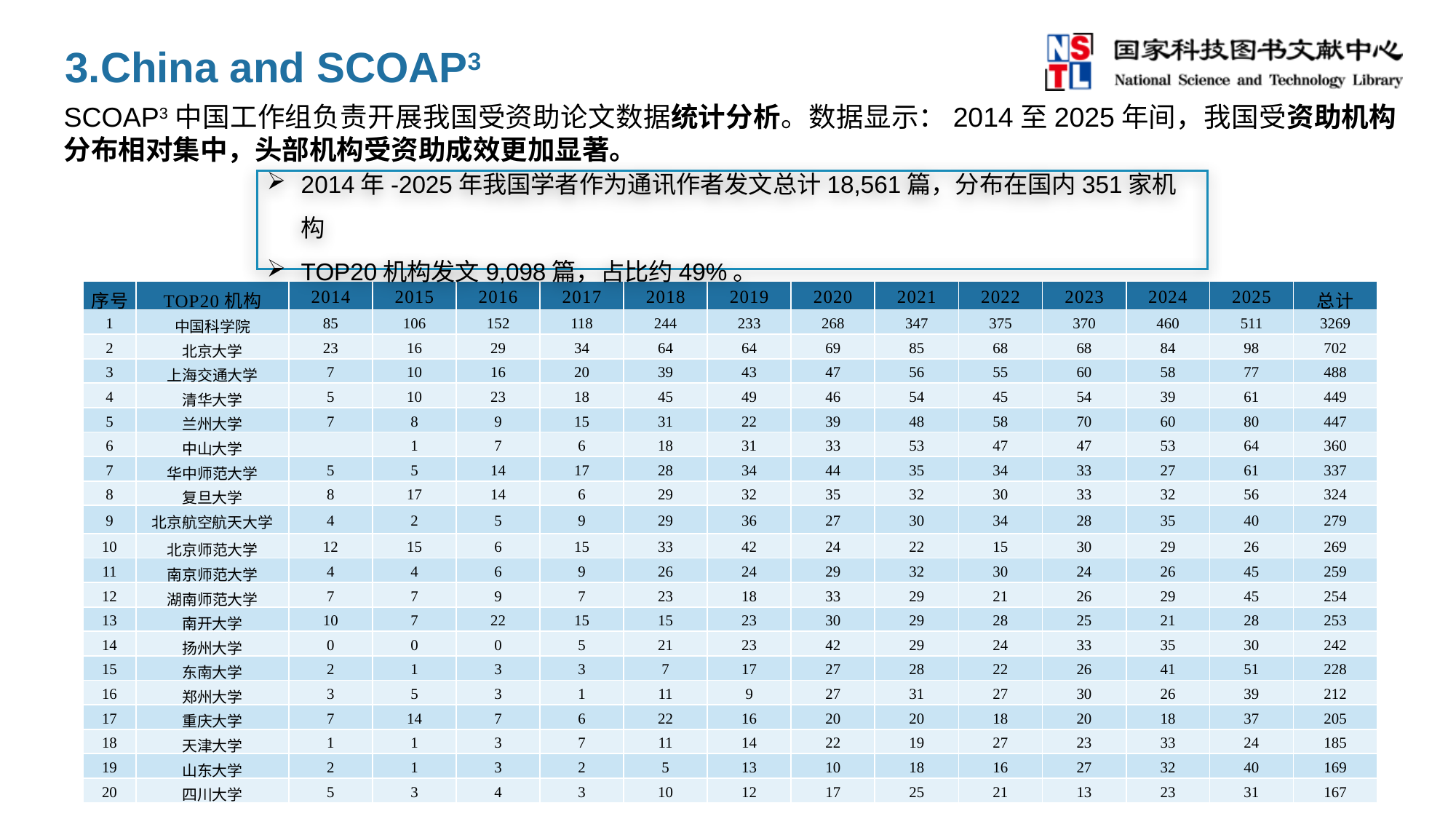

3.China and SCOAP3
SCOAP3中国工作组负责开展我国受资助论文数据统计分析。数据显示：2014至2025年间，我国受资助机构分布相对集中，头部机构受资助成效更加显著。
2014年-2025年我国学者作为通讯作者发文总计18,561篇，分布在国内351家机构
TOP20机构发文9,098篇，占比约49%。
| 序号 | TOP20机构 | 2014 | 2015 | 2016 | 2017 | 2018 | 2019 | 2020 | 2021 | 2022 | 2023 | 2024 | 2025 | 总计 |
| --- | --- | --- | --- | --- | --- | --- | --- | --- | --- | --- | --- | --- | --- | --- |
| 1 | 中国科学院 | 85 | 106 | 152 | 118 | 244 | 233 | 268 | 347 | 375 | 370 | 460 | 511 | 3269 |
| 2 | 北京大学 | 23 | 16 | 29 | 34 | 64 | 64 | 69 | 85 | 68 | 68 | 84 | 98 | 702 |
| 3 | 上海交通大学 | 7 | 10 | 16 | 20 | 39 | 43 | 47 | 56 | 55 | 60 | 58 | 77 | 488 |
| 4 | 清华大学 | 5 | 10 | 23 | 18 | 45 | 49 | 46 | 54 | 45 | 54 | 39 | 61 | 449 |
| 5 | 兰州大学 | 7 | 8 | 9 | 15 | 31 | 22 | 39 | 48 | 58 | 70 | 60 | 80 | 447 |
| 6 | 中山大学 |  | 1 | 7 | 6 | 18 | 31 | 33 | 53 | 47 | 47 | 53 | 64 | 360 |
| 7 | 华中师范大学 | 5 | 5 | 14 | 17 | 28 | 34 | 44 | 35 | 34 | 33 | 27 | 61 | 337 |
| 8 | 复旦大学 | 8 | 17 | 14 | 6 | 29 | 32 | 35 | 32 | 30 | 33 | 32 | 56 | 324 |
| 9 | 北京航空航天大学 | 4 | 2 | 5 | 9 | 29 | 36 | 27 | 30 | 34 | 28 | 35 | 40 | 279 |
| 10 | 北京师范大学 | 12 | 15 | 6 | 15 | 33 | 42 | 24 | 22 | 15 | 30 | 29 | 26 | 269 |
| 11 | 南京师范大学 | 4 | 4 | 6 | 9 | 26 | 24 | 29 | 32 | 30 | 24 | 26 | 45 | 259 |
| 12 | 湖南师范大学 | 7 | 7 | 9 | 7 | 23 | 18 | 33 | 29 | 21 | 26 | 29 | 45 | 254 |
| 13 | 南开大学 | 10 | 7 | 22 | 15 | 15 | 23 | 30 | 29 | 28 | 25 | 21 | 28 | 253 |
| 14 | 扬州大学 | 0 | 0 | 0 | 5 | 21 | 23 | 42 | 29 | 24 | 33 | 35 | 30 | 242 |
| 15 | 东南大学 | 2 | 1 | 3 | 3 | 7 | 17 | 27 | 28 | 22 | 26 | 41 | 51 | 228 |
| 16 | 郑州大学 | 3 | 5 | 3 | 1 | 11 | 9 | 27 | 31 | 27 | 30 | 26 | 39 | 212 |
| 17 | 重庆大学 | 7 | 14 | 7 | 6 | 22 | 16 | 20 | 20 | 18 | 20 | 18 | 37 | 205 |
| 18 | 天津大学 | 1 | 1 | 3 | 7 | 11 | 14 | 22 | 19 | 27 | 23 | 33 | 24 | 185 |
| 19 | 山东大学 | 2 | 1 | 3 | 2 | 5 | 13 | 10 | 18 | 16 | 27 | 32 | 40 | 169 |
| 20 | 四川大学 | 5 | 3 | 4 | 3 | 10 | 12 | 17 | 25 | 21 | 13 | 23 | 31 | 167 |